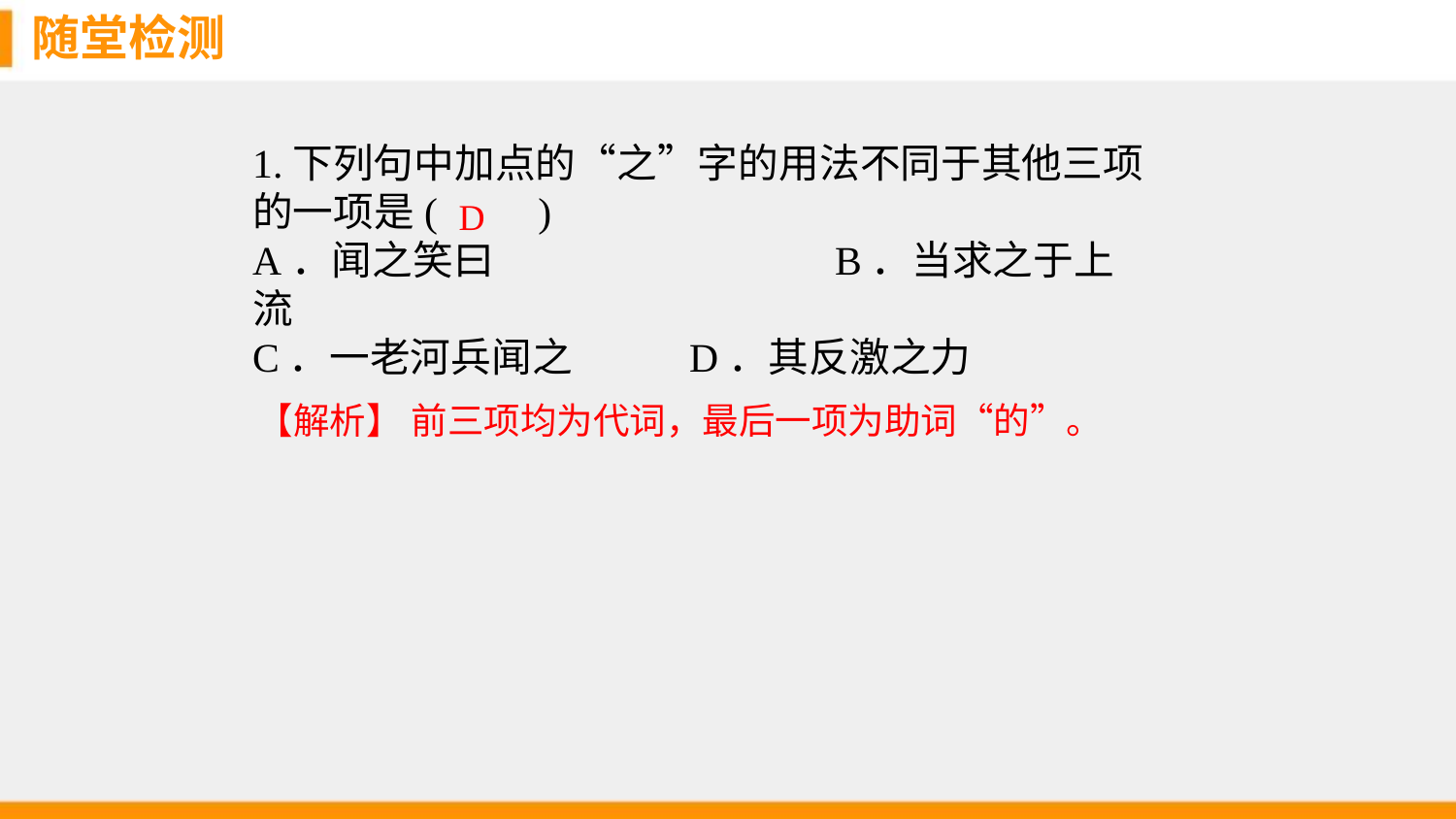

随堂检测
1.下列句中加点的“之”字的用法不同于其他三项的一项是(　　)
A．闻之笑曰　　　　　	B．当求之于上流
C．一老河兵闻之 	D．其反激之力

D
【解析】 前三项均为代词，最后一项为助词“的”。